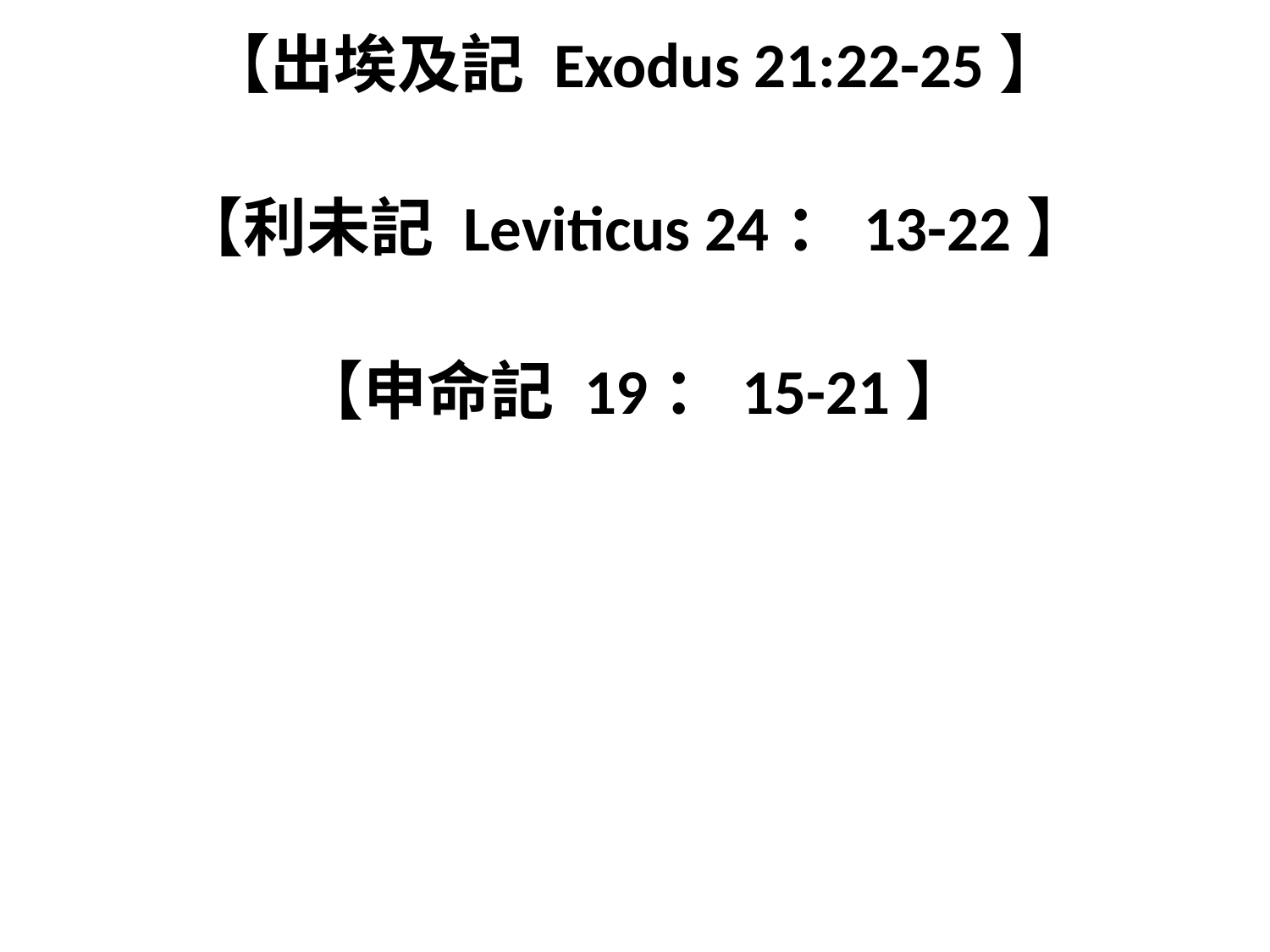

【出埃及記 Exodus 21:22-25】

【利未記 Leviticus 24：13-22】

【申命記 19：15-21】